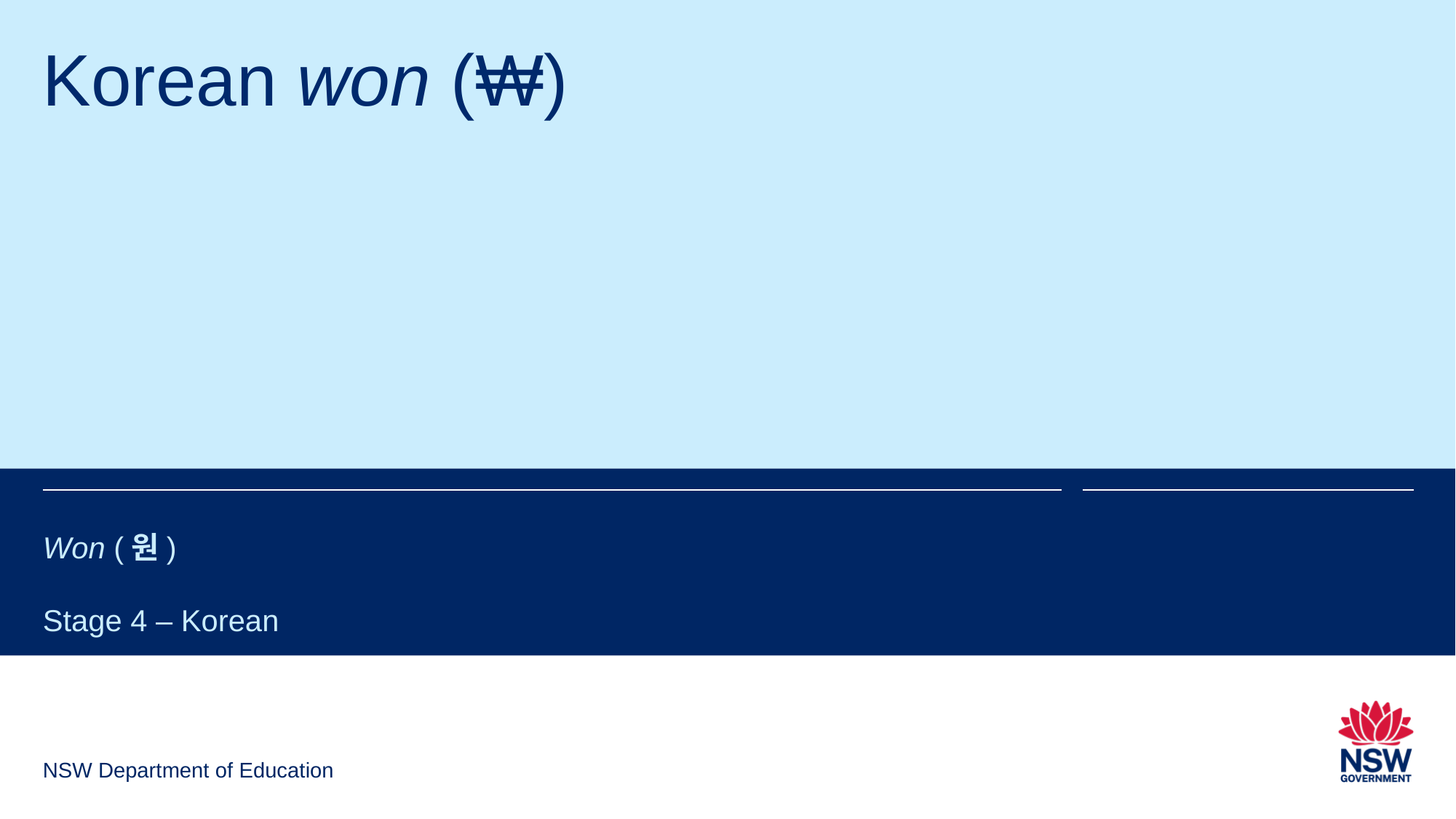

# Korean won (₩)
Won (원)
Stage 4 – Korean
NSW Department of Education